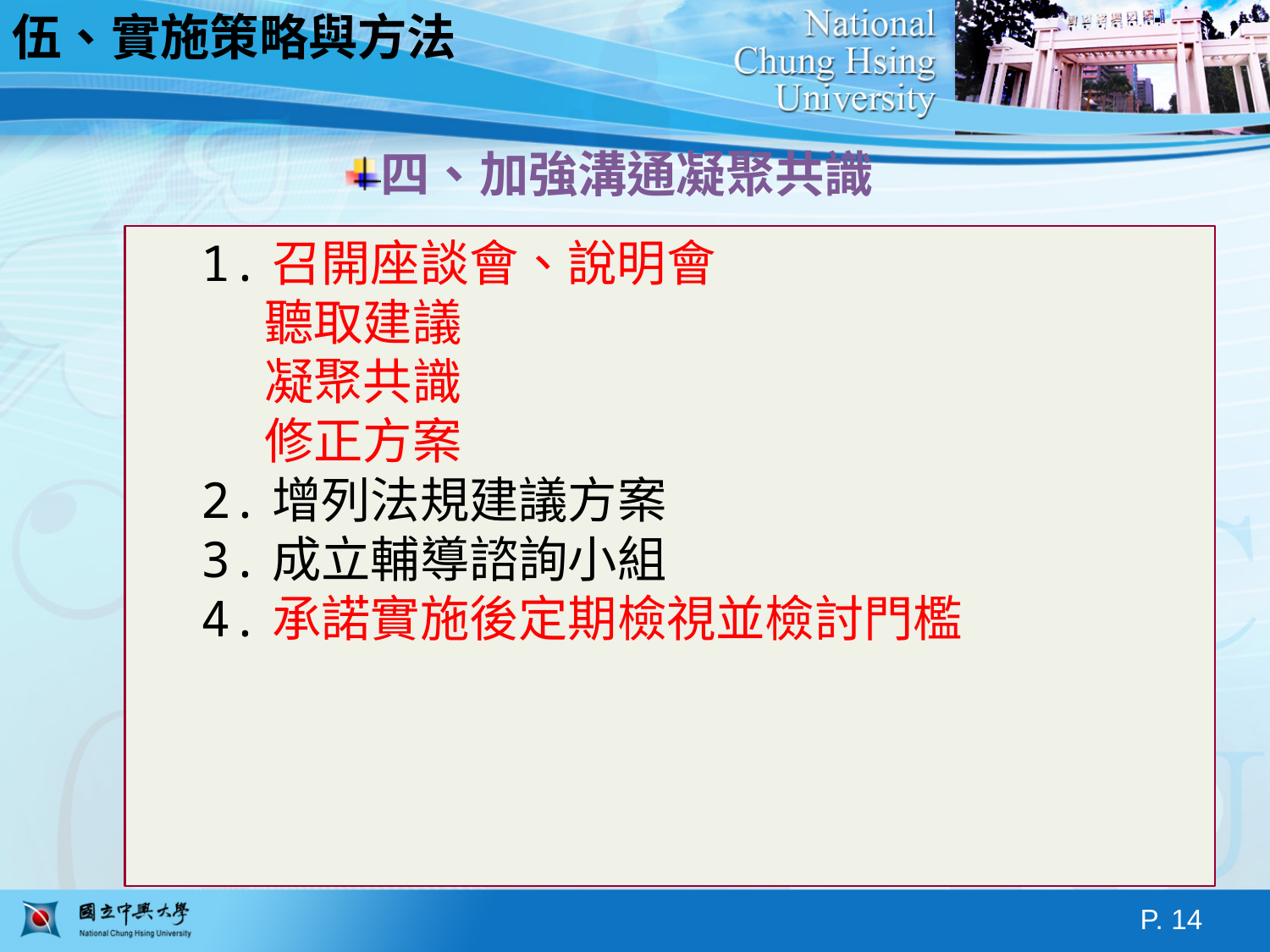

伍、實施策略與方法
四、加強溝通凝聚共識

1.召開座談會、說明會
聽取建議
凝聚共識
修正方案
2.增列法規建議方案
3.成立輔導諮詢小組
4.承諾實施後定期檢視並檢討門檻